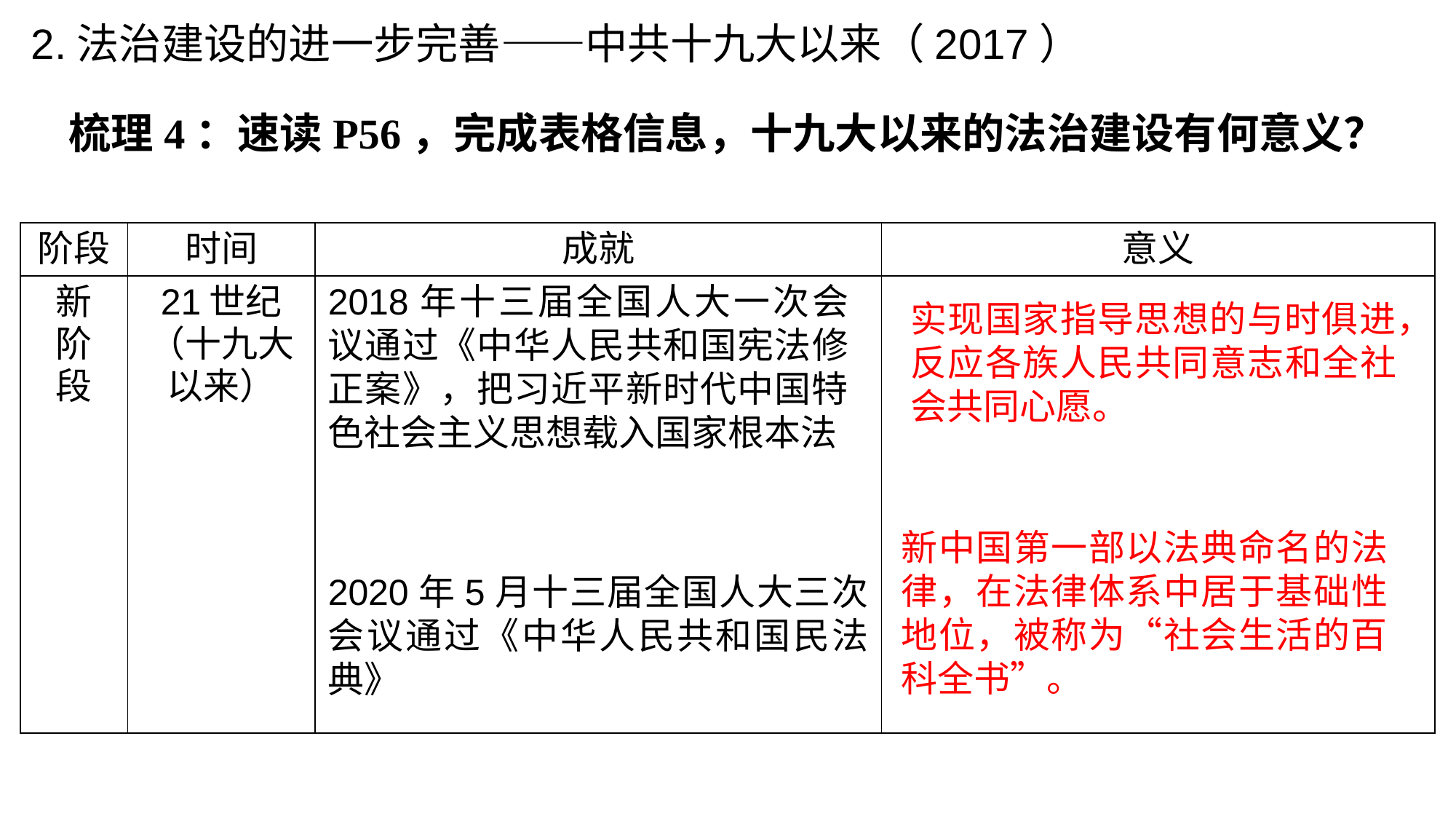

2.法治建设的进一步完善——中共十九大以来（2017）
梳理4：速读P56，完成表格信息，十九大以来的法治建设有何意义？
| 阶段 | 时间 | 成就 | 意义 |
| --- | --- | --- | --- |
| 新 阶 段 | 21世纪 （十九大以来） |  |  |
2018年十三届全国人大一次会议通过《中华人民共和国宪法修正案》，把习近平新时代中国特色社会主义思想载入国家根本法
实现国家指导思想的与时俱进，反应各族人民共同意志和全社会共同心愿。
新中国第一部以法典命名的法律，在法律体系中居于基础性地位，被称为“社会生活的百科全书”。
2020年5月十三届全国人大三次会议通过《中华人民共和国民法典》